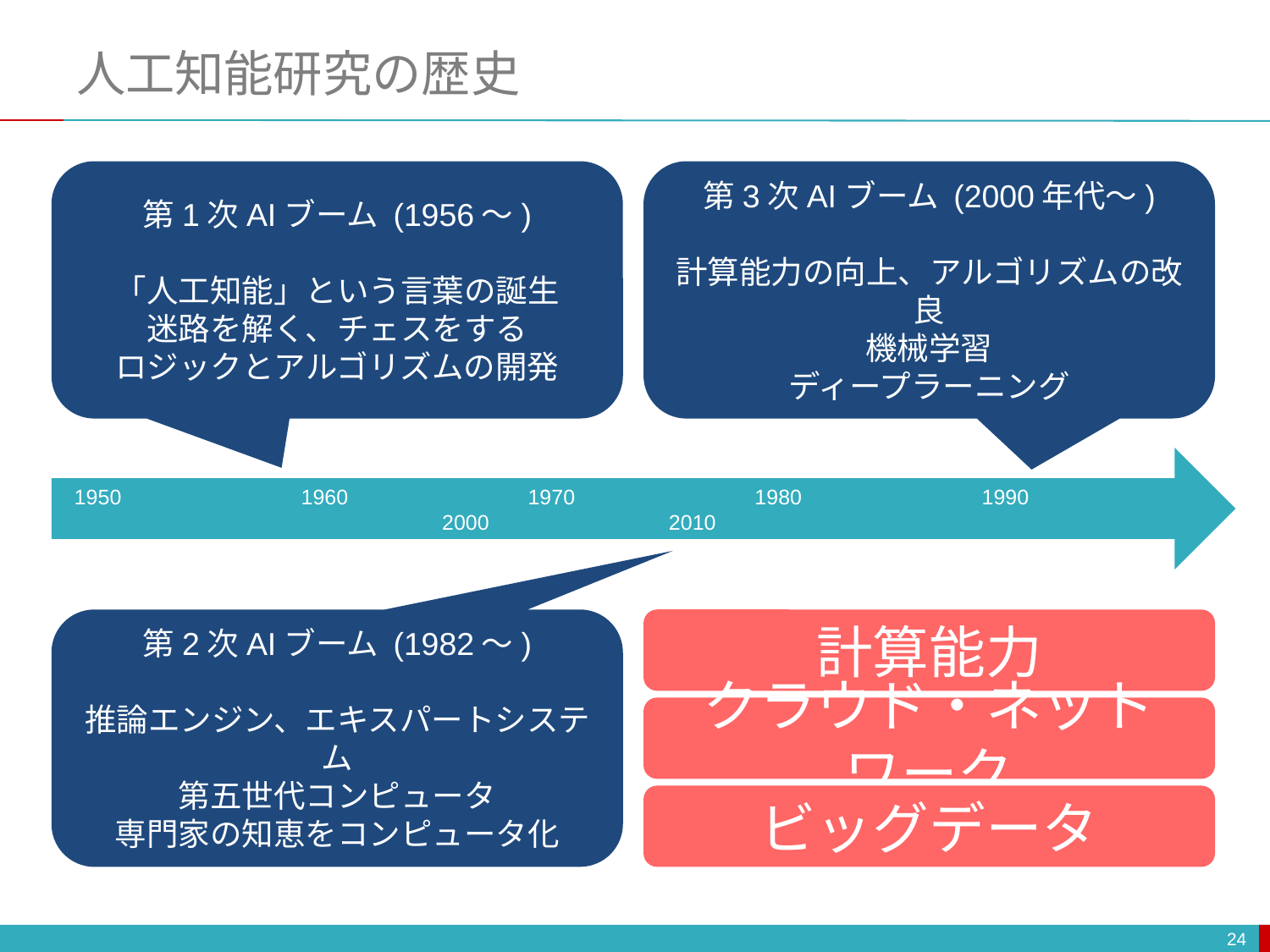

# 人工知能研究の歴史
第1次AIブーム (1956～)

「人工知能」という言葉の誕生
迷路を解く、チェスをする
ロジックとアルゴリズムの開発
第3次AIブーム (2000年代～)

計算能力の向上、アルゴリズムの改良
機械学習
ディープラーニング
1950　　　　　　　　1960　　　　　　　　1970　　　　　　　　1980　　　　　　　　1990　　　　　　　　2000　　　　　　　　2010
第2次AIブーム (1982～)

推論エンジン、エキスパートシステム
第五世代コンピュータ
専門家の知恵をコンピュータ化
計算能力
クラウド・ネットワーク
ビッグデータ
24